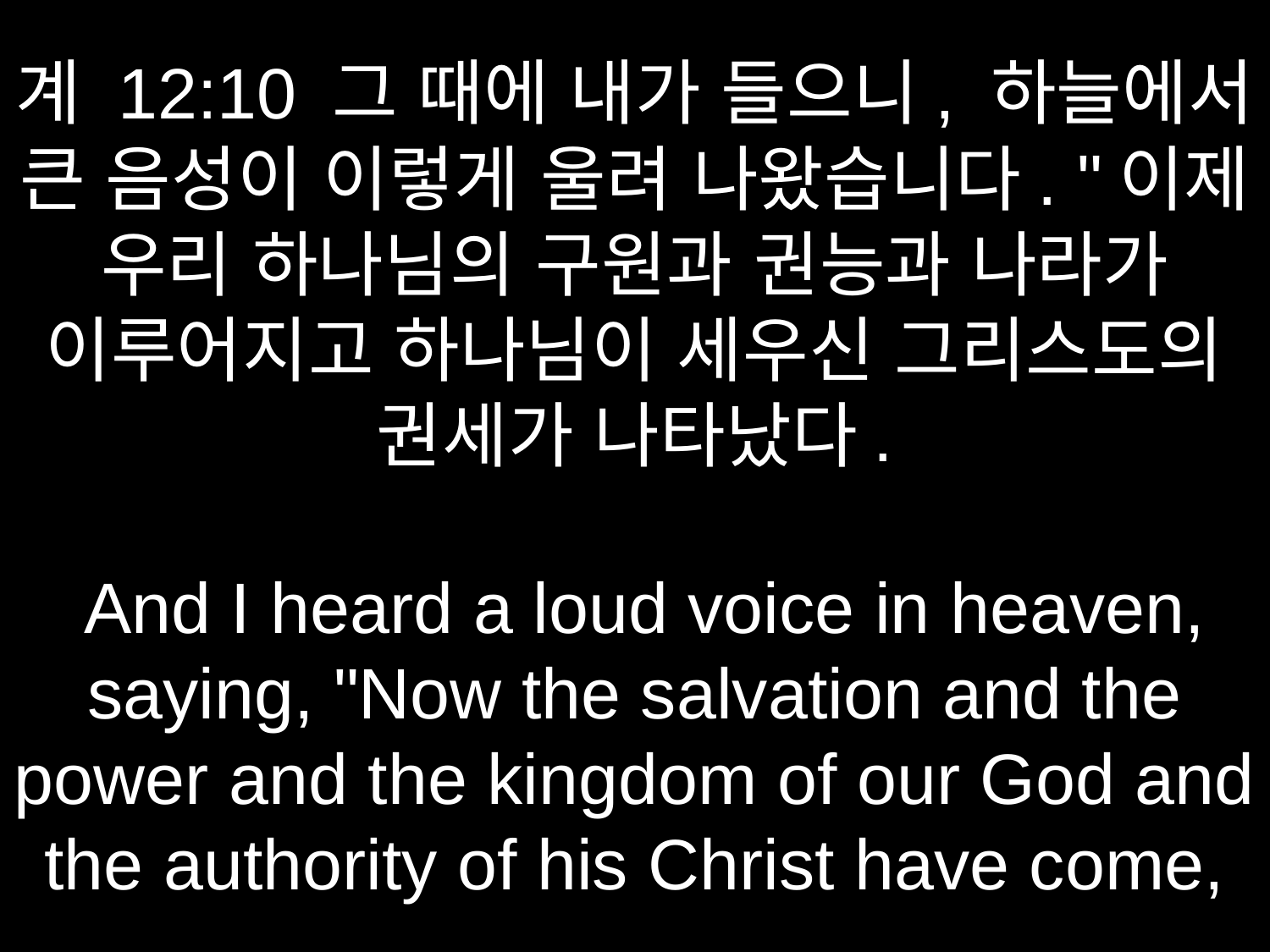

# 계 12:10 그 때에 내가 들으니, 하늘에서 큰 음성이 이렇게 울려 나왔습니다. "이제 우리 하나님의 구원과 권능과 나라가 이루어지고 하나님이 세우신 그리스도의 권세가 나타났다. And I heard a loud voice in heaven, saying, "Now the salvation and the power and the kingdom of our God and the authority of his Christ have come,